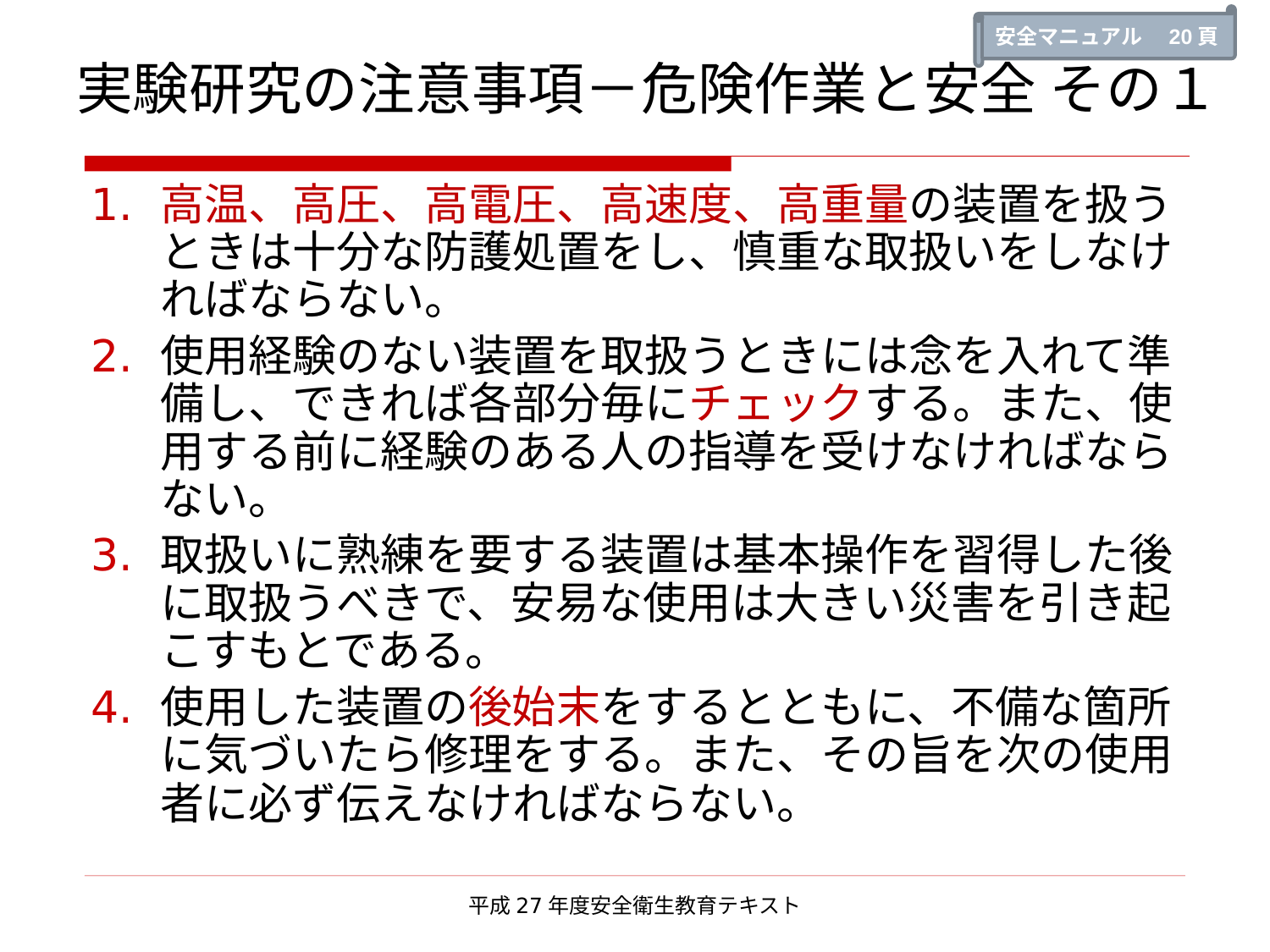

安全マニュアル　20頁
# 実験研究の注意事項－危険作業と安全 その１
1.	高温、高圧、高電圧、高速度、高重量の装置を扱うときは十分な防護処置をし、慎重な取扱いをしなければならない。
2.	使用経験のない装置を取扱うときには念を入れて準備し、できれば各部分毎にチェックする。また、使用する前に経験のある人の指導を受けなければならない。
3.	取扱いに熟練を要する装置は基本操作を習得した後に取扱うべきで、安易な使用は大きい災害を引き起こすもとである。
4.	使用した装置の後始末をするとともに、不備な箇所に気づいたら修理をする。また、その旨を次の使用者に必ず伝えなければならない。
平成27年度安全衛生教育テキスト